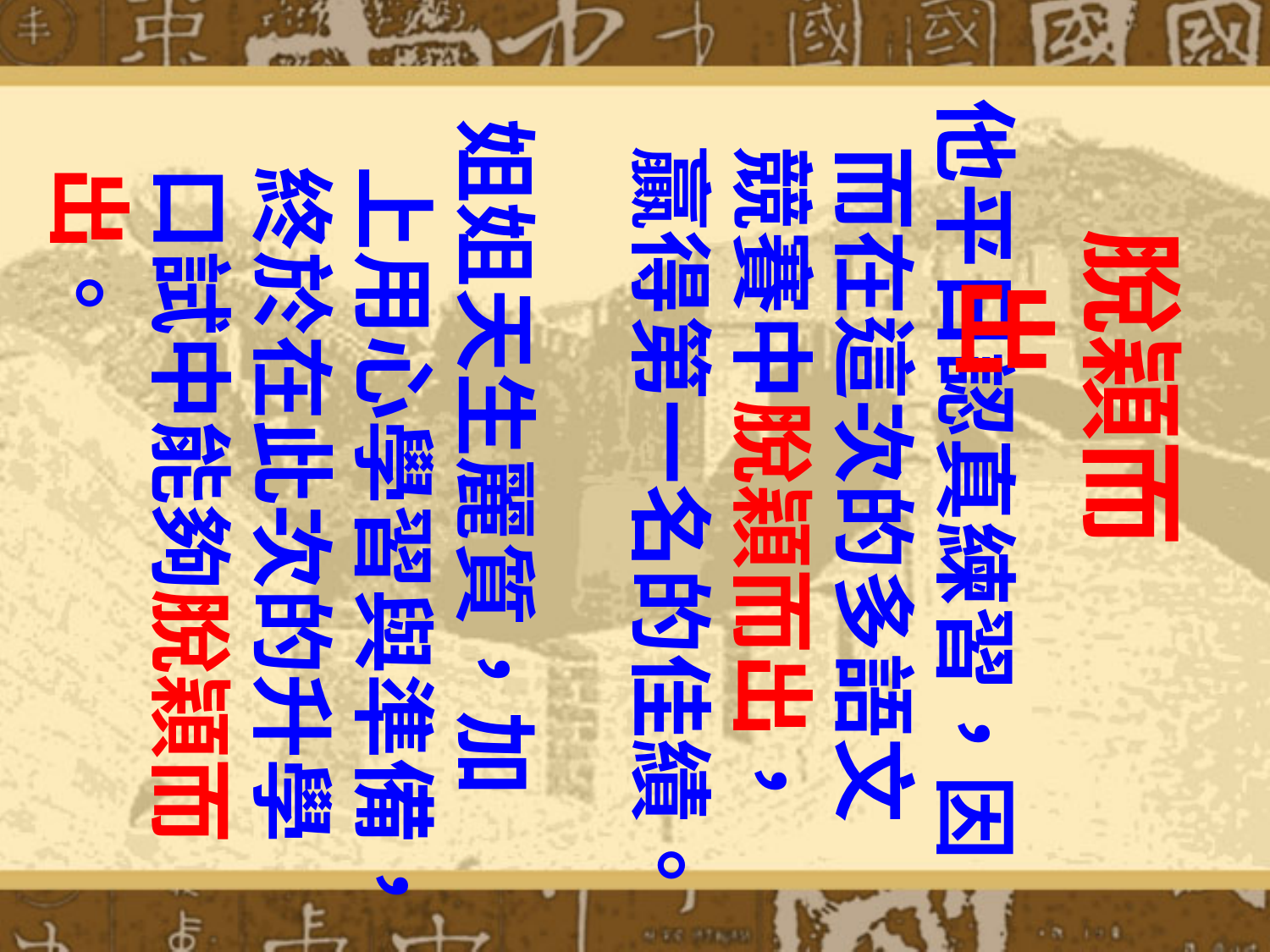

他平日認真練習，因而在這次的多語文競賽中脫穎而出，贏得第一名的佳績。
姐姐天生麗質，加上用心學習與準備，終於在此次的升學口試中能夠脫穎而出。
脫穎而出